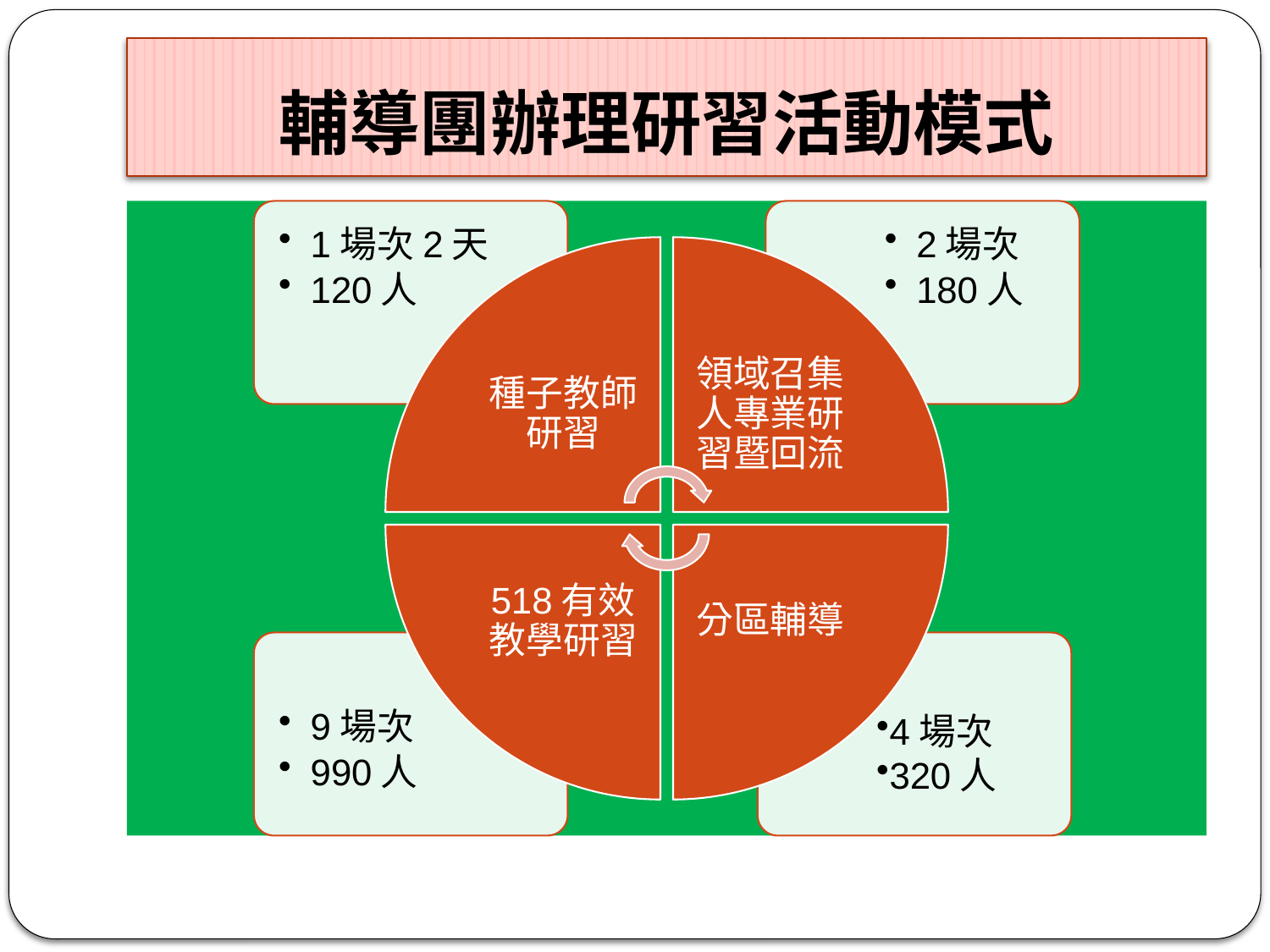

# 輔導團辦理研習活動模式
4場次
320人
9場次
990人
2場次
180人
1場次2天
120人
種子教師研習
領域召集人專業研習暨回流
分區輔導
518有效教學研習